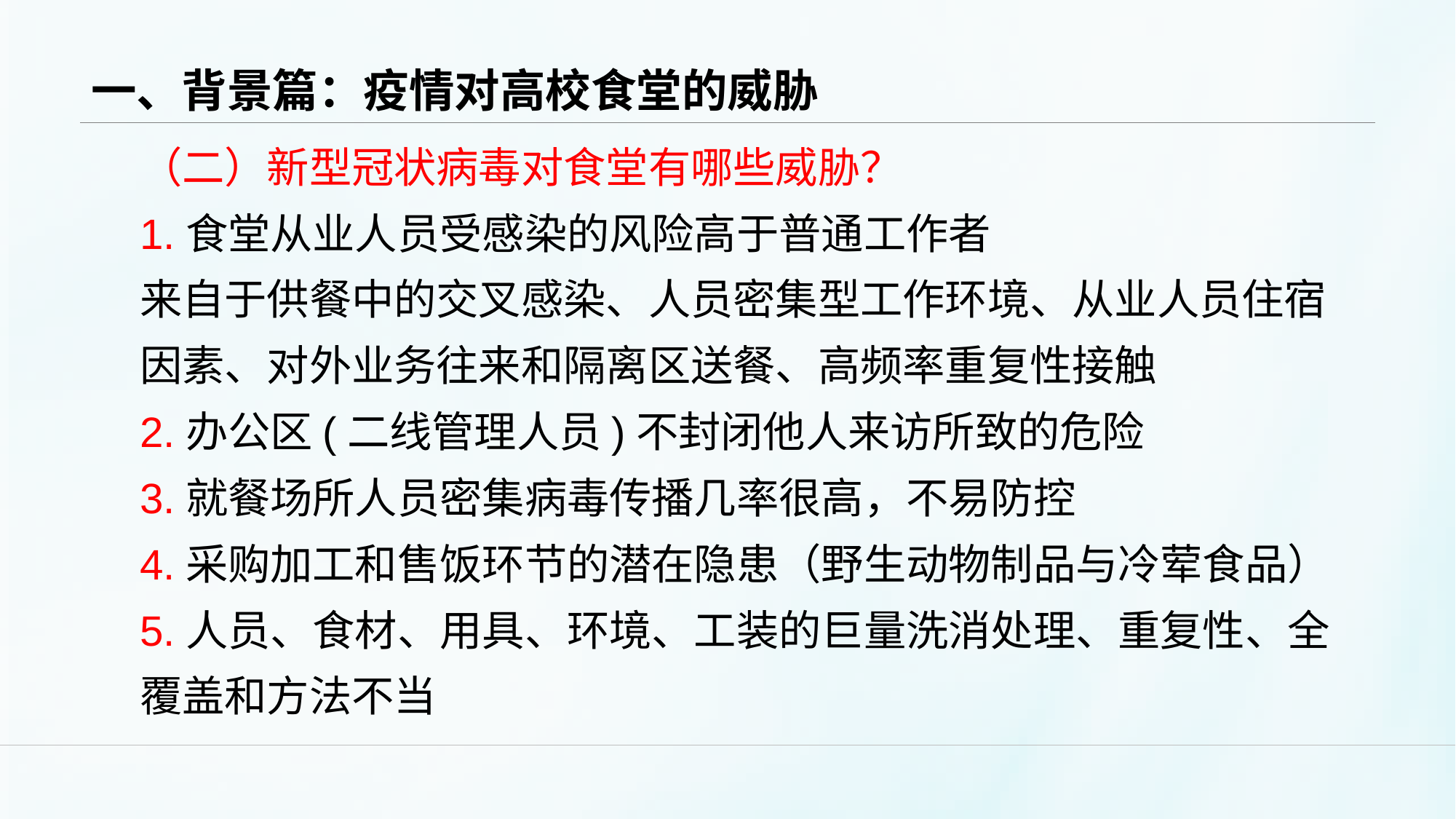

# 一、背景篇：疫情对高校食堂的威胁
（二）新型冠状病毒对食堂有哪些威胁？
1.食堂从业人员受感染的风险高于普通工作者
来自于供餐中的交叉感染、人员密集型工作环境、从业人员住宿
因素、对外业务往来和隔离区送餐、高频率重复性接触
2.办公区(二线管理人员)不封闭他人来访所致的危险
3.就餐场所人员密集病毒传播几率很高，不易防控
4.采购加工和售饭环节的潜在隐患（野生动物制品与冷荤食品）
5.人员、食材、用具、环境、工装的巨量洗消处理、重复性、全
覆盖和方法不当